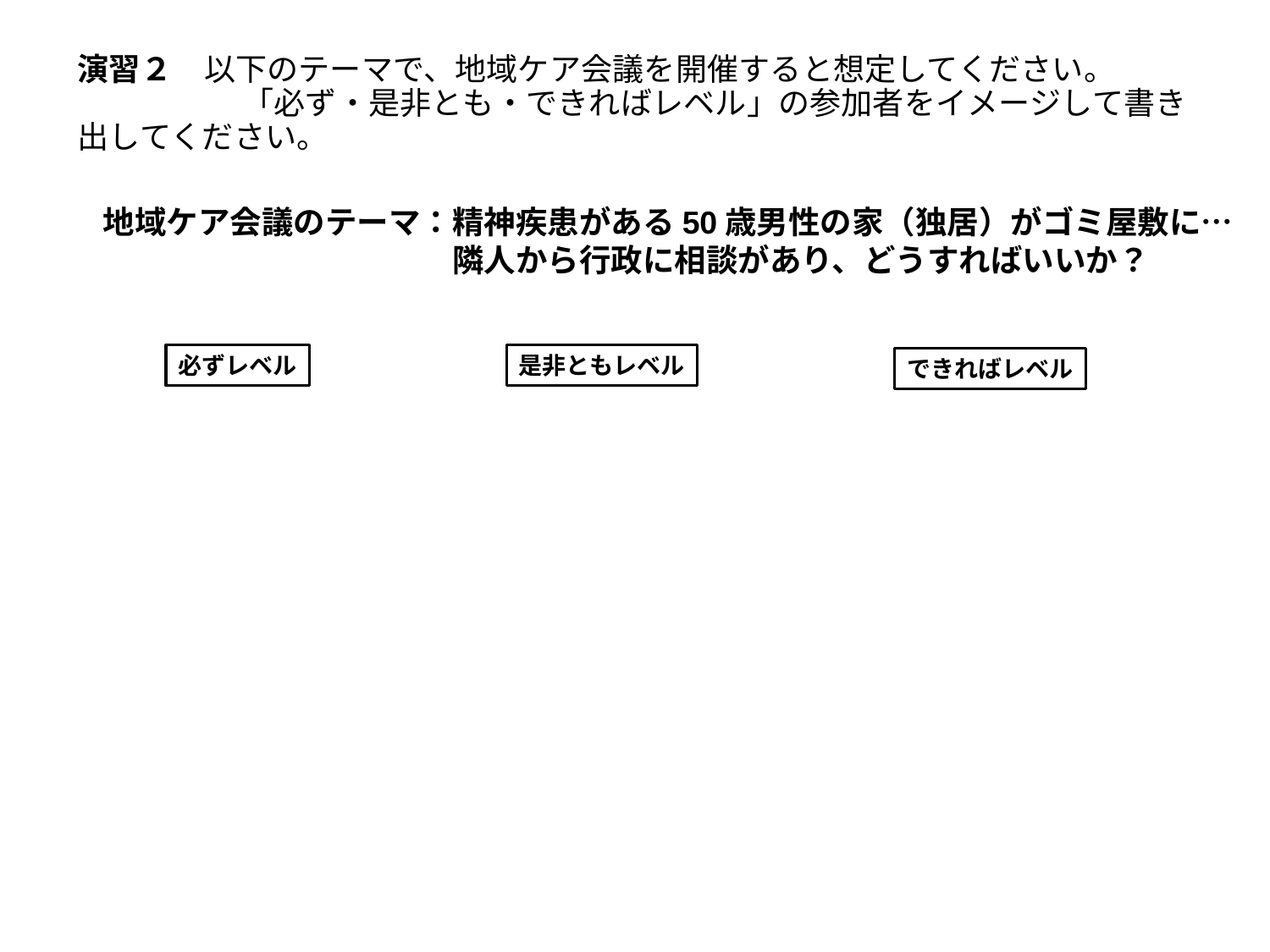

# 演習２　以下のテーマで、地域ケア会議を開催すると想定してください。 　　　　 　「必ず・是非とも・できればレベル」の参加者をイメージして書き出してください。
　地域ケア会議のテーマ：精神疾患がある50歳男性の家（独居）がゴミ屋敷に…
　　　　　　　　　　　　隣人から行政に相談があり、どうすればいいか？
必ずレベル
是非ともレベル
できればレベル